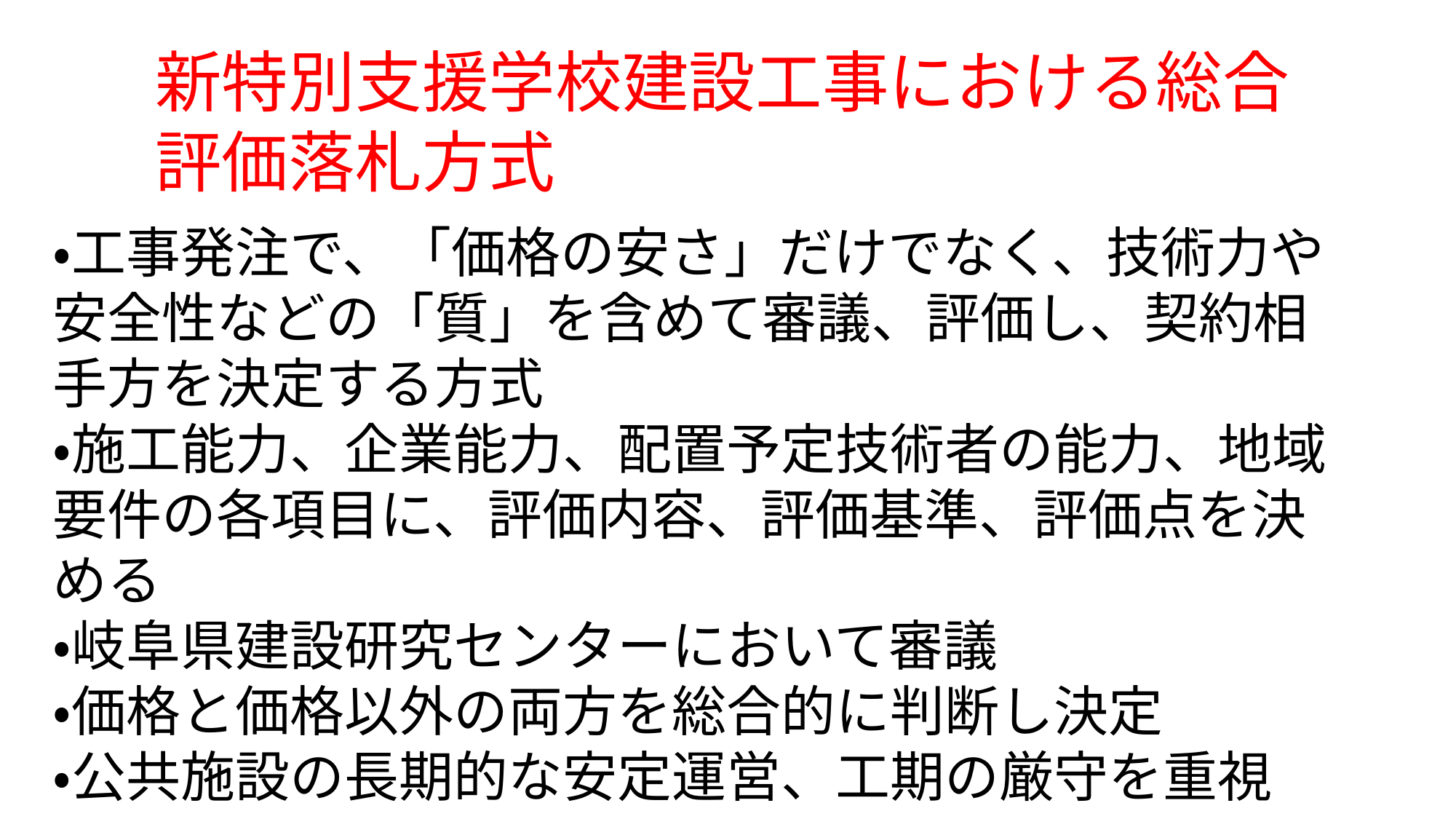

新特別支援学校建設工事における総合評価落札方式
・工事発注で、「価格の安さ」だけでなく、技術力や安全性などの「質」を含めて審議、評価し、契約相手方を決定する方式
・施工能力、企業能力、配置予定技術者の能力、地域要件の各項目に、評価内容、評価基準、評価点を決める
・岐阜県建設研究センターにおいて審議
・価格と価格以外の両方を総合的に判断し決定
・公共施設の長期的な安定運営、工期の厳守を重視